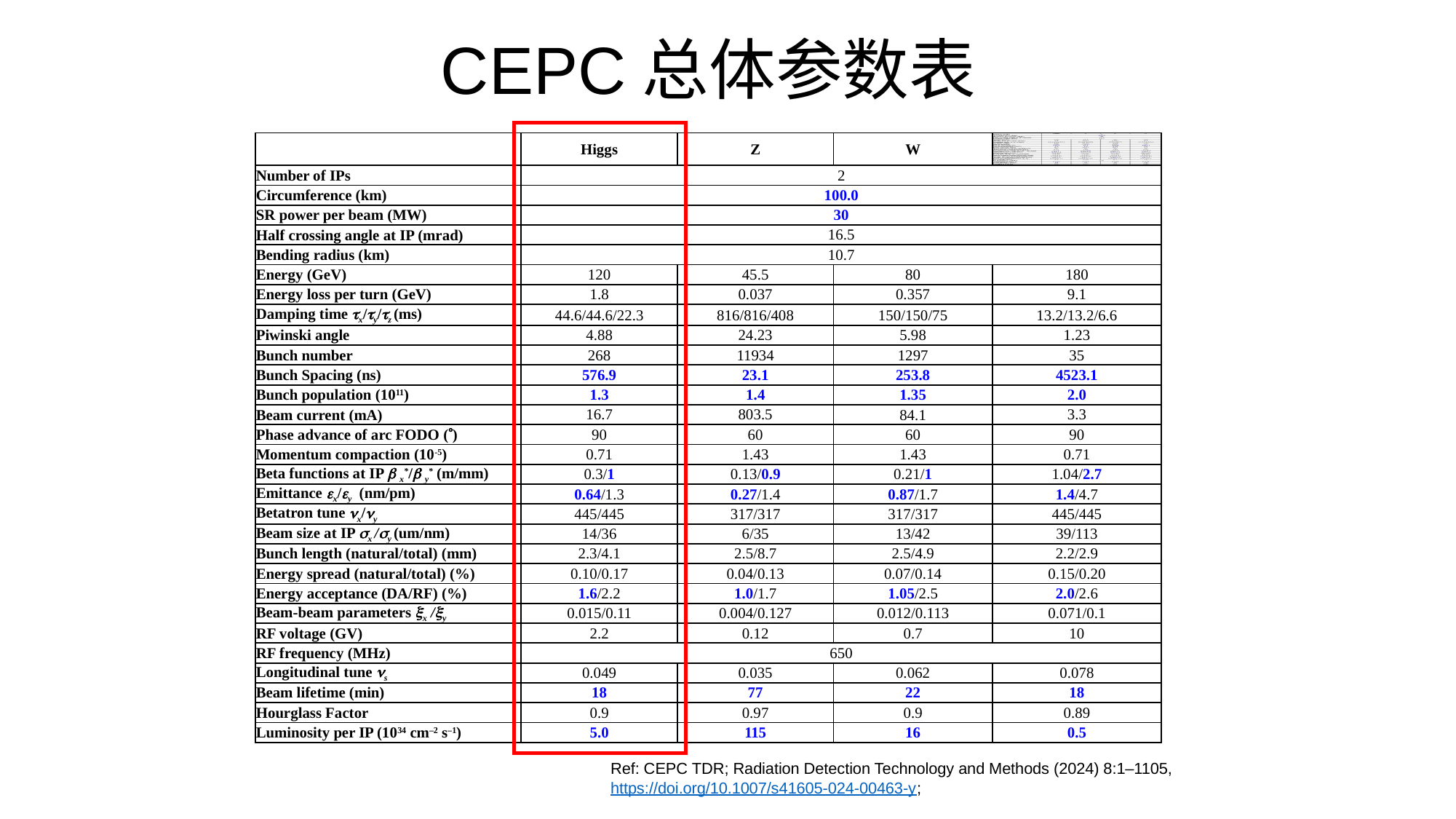

CEPC总体参数表

|  | Higgs | Z | W |  |
| --- | --- | --- | --- | --- |
| Number of IPs | 2 |  |  |  |
| Circumference (km) | 100.0 |  |  |  |
| SR power per beam (MW) | 30 |  |  |  |
| Half crossing angle at IP (mrad) | 16.5 |  |  |  |
| Bending radius (km) | 10.7 |  |  |  |
| Energy (GeV) | 120 | 45.5 | 80 | 180 |
| Energy loss per turn (GeV) | 1.8 | 0.037 | 0.357 | 9.1 |
| Damping time τx/τy/τz (ms) | 44.6/44.6/22.3 | 816/816/408 | 150/150/75 | 13.2/13.2/6.6 |
| Piwinski angle | 4.88 | 24.23 | 5.98 | 1.23 |
| Bunch number | 268 | 11934 | 1297 | 35 |
| Bunch Spacing (ns) | 576.9 | 23.1 | 253.8 | 4523.1 |
| Bunch population (1011) | 1.3 | 1.4 | 1.35 | 2.0 |
| Beam current (mA) | 16.7 | 803.5 | 84.1 | 3.3 |
| Phase advance of arc FODO (°) | 90 | 60 | 60 | 90 |
| Momentum compaction (10-5) | 0.71 | 1.43 | 1.43 | 0.71 |
| Beta functions at IP β x\*/β y\* (m/mm) | 0.3/1 | 0.13/0.9 | 0.21/1 | 1.04/2.7 |
| Emittance εx/εy (nm/pm) | 0.64/1.3 | 0.27/1.4 | 0.87/1.7 | 1.4/4.7 |
| Betatron tune νx/νy | 445/445 | 317/317 | 317/317 | 445/445 |
| Beam size at IP σx /σy (um/nm) | 14/36 | 6/35 | 13/42 | 39/113 |
| Bunch length (natural/total) (mm) | 2.3/4.1 | 2.5/8.7 | 2.5/4.9 | 2.2/2.9 |
| Energy spread (natural/total) (%) | 0.10/0.17 | 0.04/0.13 | 0.07/0.14 | 0.15/0.20 |
| Energy acceptance (DA/RF) (%) | 1.6/2.2 | 1.0/1.7 | 1.05/2.5 | 2.0/2.6 |
| Beam-beam parameters ξx /ξy | 0.015/0.11 | 0.004/0.127 | 0.012/0.113 | 0.071/0.1 |
| RF voltage (GV) | 2.2 | 0.12 | 0.7 | 10 |
| RF frequency (MHz) | 650 |  |  |  |
| Longitudinal tune νs | 0.049 | 0.035 | 0.062 | 0.078 |
| Beam lifetime (min) | 18 | 77 | 22 | 18 |
| Hourglass Factor | 0.9 | 0.97 | 0.9 | 0.89 |
| Luminosity per IP (1034 cm–2 s–1) | 5.0 | 115 | 16 | 0.5 |
Ref: CEPC TDR; Radiation Detection Technology and Methods (2024) 8:1–1105, https://doi.org/10.1007/s41605-024-00463-y;